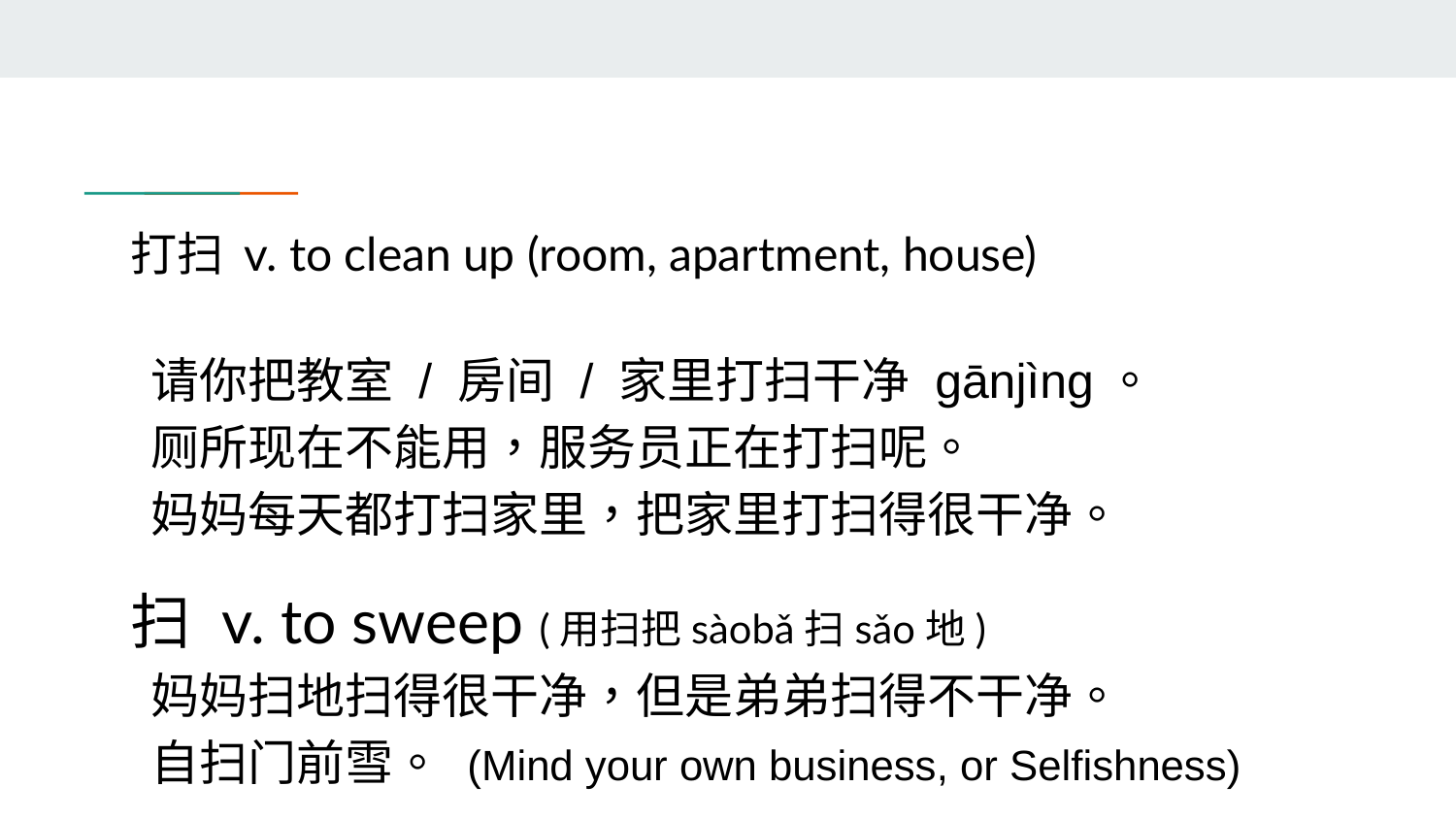

# 打扫 v. to clean up (room, apartment, house)
请你把教室 / 房间 / 家里打扫干净 gānjìng。
厕所现在不能用，服务员正在打扫呢。
妈妈每天都打扫家里，把家里打扫得很干净。

扫 v. to sweep (用扫把sàobǎ扫sǎo地)
妈妈扫地扫得很干净，但是弟弟扫得不干净。
自扫门前雪。 (Mind your own business, or Selfishness)